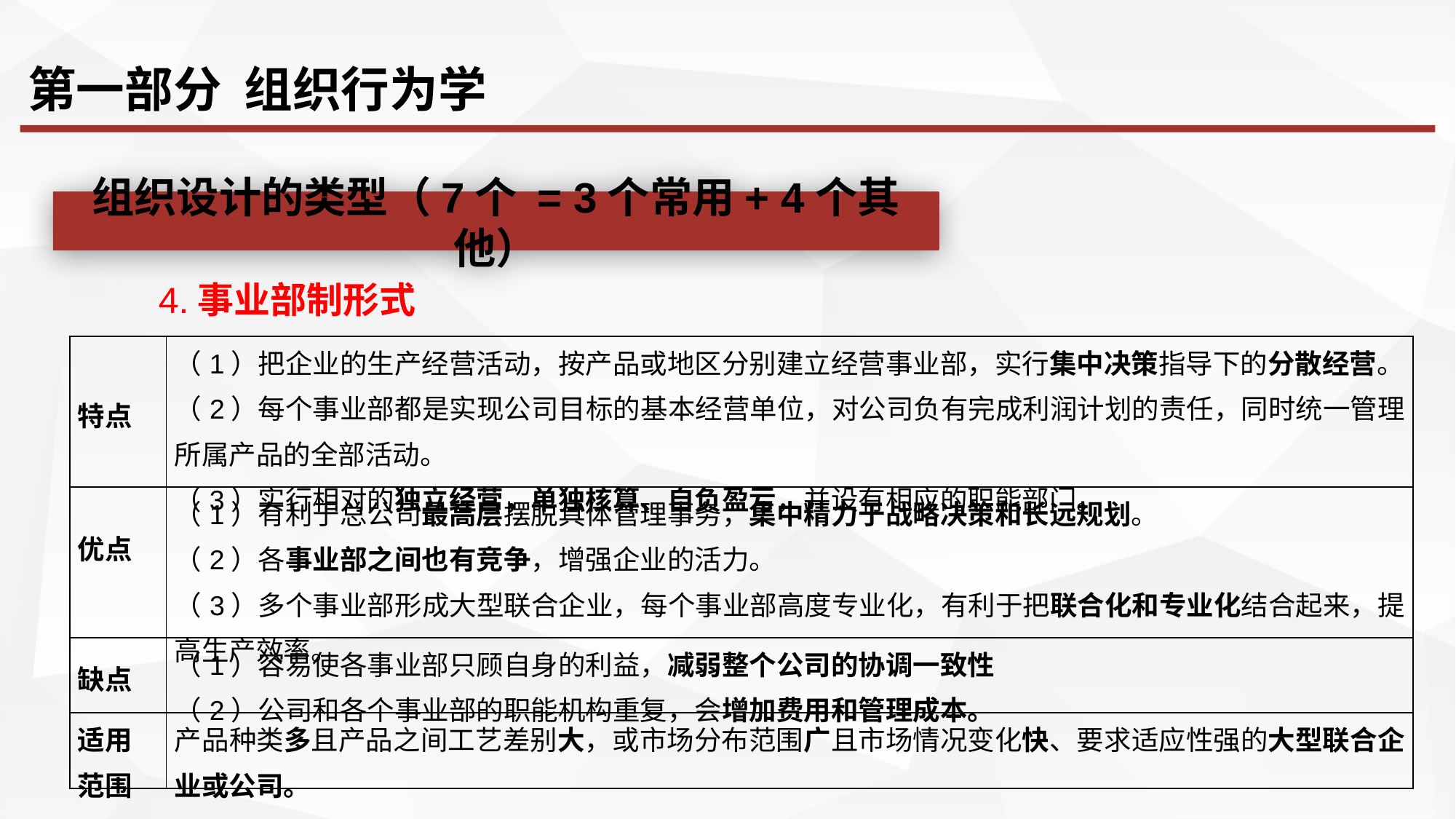

第一部分  组织行为学

组织设计的类型（7个 = 3个常用+ 4个其他）
4.事业部制形式

| 特点 | （1）把企业的生产经营活动，按产品或地区分别建立经营事业部，实行集中决策指导下的分散经营。 （2）每个事业部都是实现公司目标的基本经营单位，对公司负有完成利润计划的责任，同时统一管理所属产品的全部活动。 （3）实行相对的独立经营，单独核算、自负盈亏，并设有相应的职能部门。 |
| --- | --- |
| 优点 | （1）有利于总公司最高层摆脱具体管理事务，集中精力于战略决策和长远规划。 （2）各事业部之间也有竞争，增强企业的活力。 （3）多个事业部形成大型联合企业，每个事业部高度专业化，有利于把联合化和专业化结合起来，提高生产效率。 |
| 缺点 | （1）容易使各事业部只顾自身的利益，减弱整个公司的协调一致性 （2）公司和各个事业部的职能机构重复，会增加费用和管理成本。 |
| 适用 范围 | 产品种类多且产品之间工艺差别大，或市场分布范围广且市场情况变化快、要求适应性强的大型联合企业或公司。 |